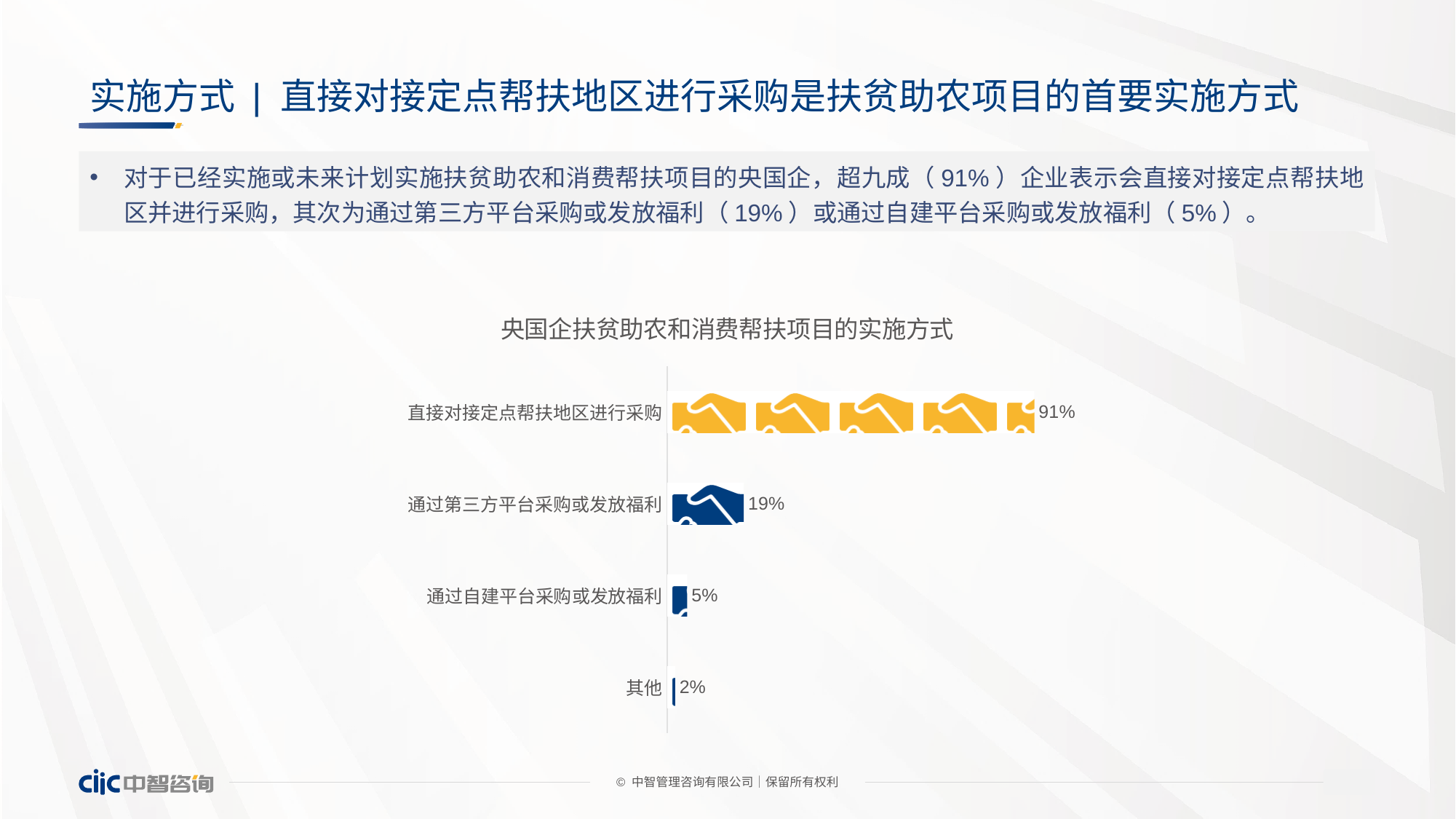

# 实施方式 | 直接对接定点帮扶地区进行采购是扶贫助农项目的首要实施方式
对于已经实施或未来计划实施扶贫助农和消费帮扶项目的央国企，超九成（91%）企业表示会直接对接定点帮扶地区并进行采购，其次为通过第三方平台采购或发放福利（19%）或通过自建平台采购或发放福利（5%）。

### Chart: 央国企扶贫助农和消费帮扶项目的实施方式

| Category | 占比 |
|---|---|
| 直接对接定点帮扶地区进行采购 | 0.91 |
| 通过第三方平台采购或发放福利 | 0.19 |
| 通过自建平台采购或发放福利 | 0.05 |
| 其他 | 0.02 |
© 中智管理咨询有限公司│保留所有权利
38